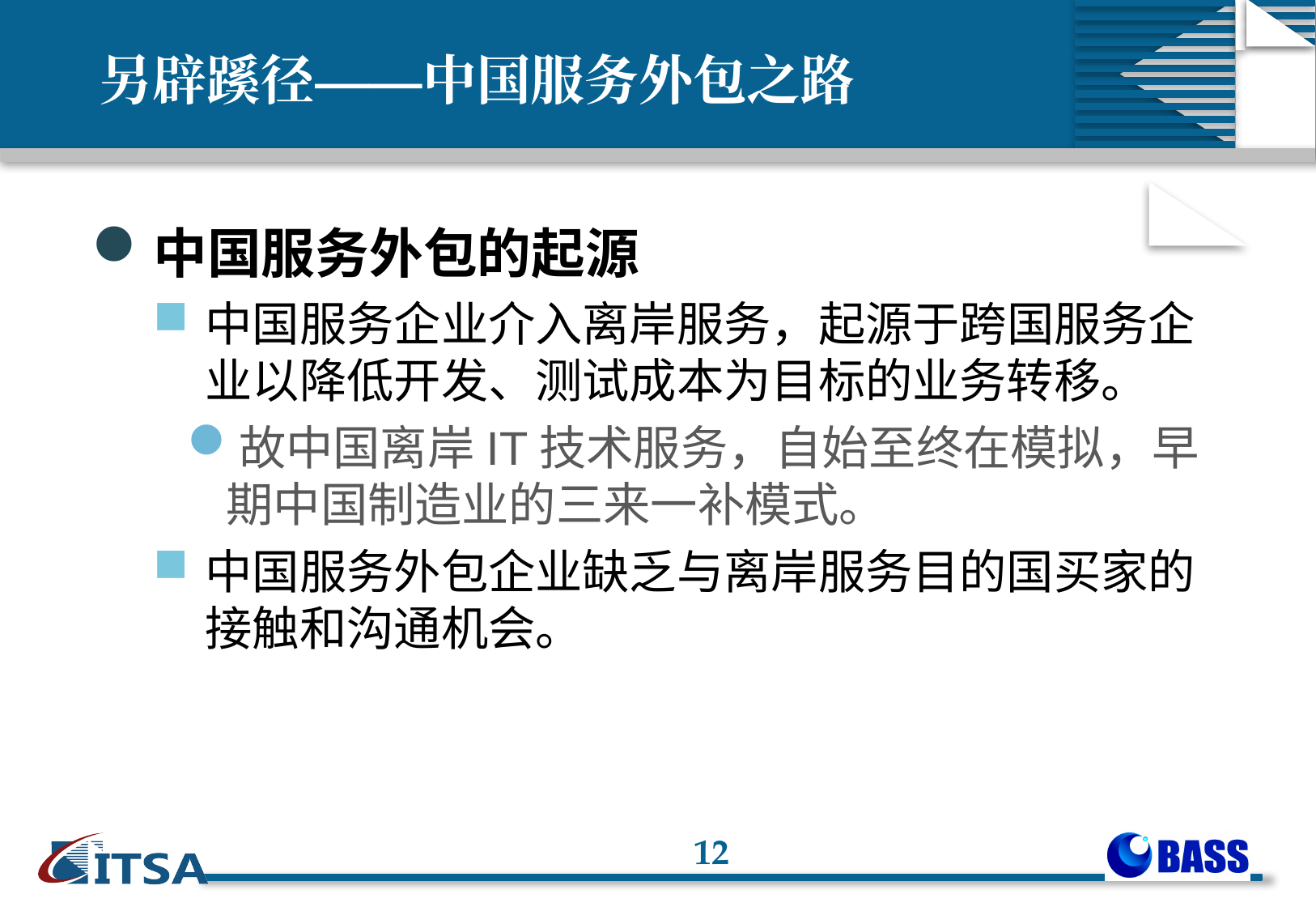

# 另辟蹊径——中国服务外包之路
中国服务外包的起源
中国服务企业介入离岸服务，起源于跨国服务企业以降低开发、测试成本为目标的业务转移。
故中国离岸IT技术服务，自始至终在模拟，早期中国制造业的三来一补模式。
中国服务外包企业缺乏与离岸服务目的国买家的接触和沟通机会。

12